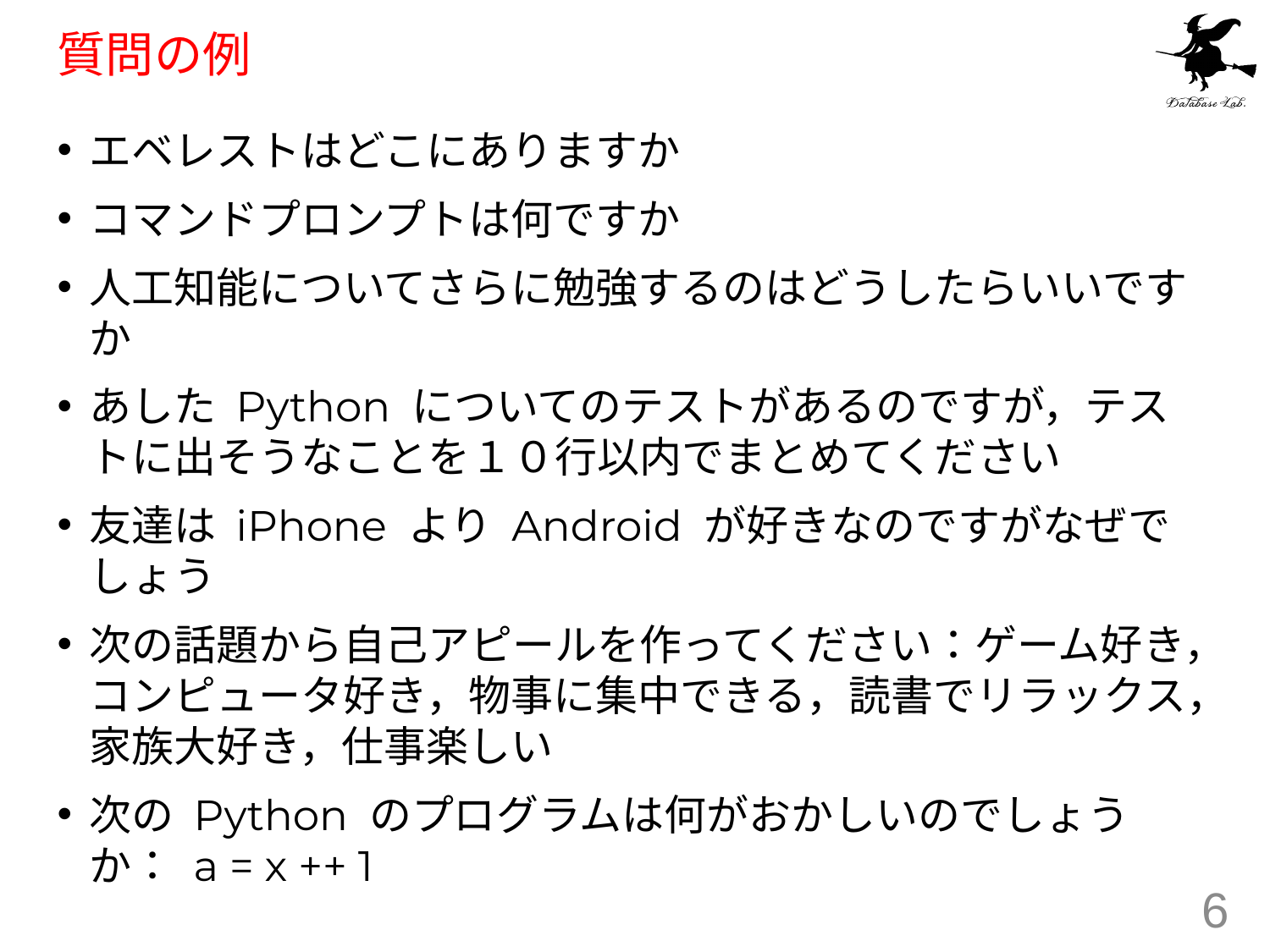

# 質問の例
エベレストはどこにありますか
コマンドプロンプトは何ですか
人工知能についてさらに勉強するのはどうしたらいいですか
あした Python についてのテストがあるのですが，テストに出そうなことを１０行以内でまとめてください
友達は iPhone より Android が好きなのですがなぜでしょう
次の話題から自己アピールを作ってください：ゲーム好き，コンピュータ好き，物事に集中できる，読書でリラックス，家族大好き，仕事楽しい
次の Python のプログラムは何がおかしいのでしょうか： a = x ++ 1
6